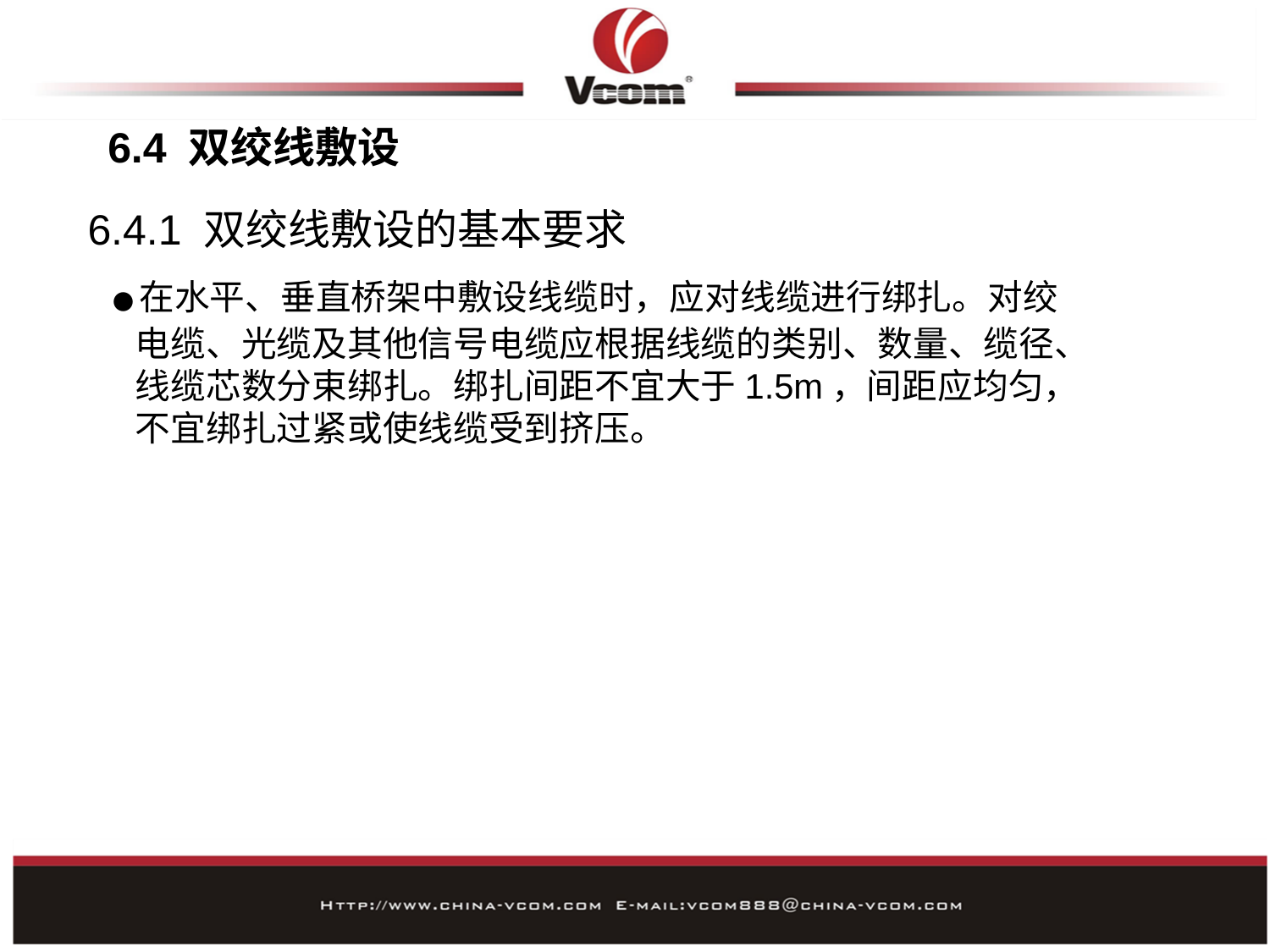

# 6.4 双绞线敷设
6.4.1 双绞线敷设的基本要求
  ●在水平、垂直桥架中敷设线缆时，应对线缆进行绑扎。对绞电缆、光缆及其他信号电缆应根据线缆的类别、数量、缆径、线缆芯数分束绑扎。绑扎间距不宜大于1.5m，间距应均匀，不宜绑扎过紧或使线缆受到挤压。